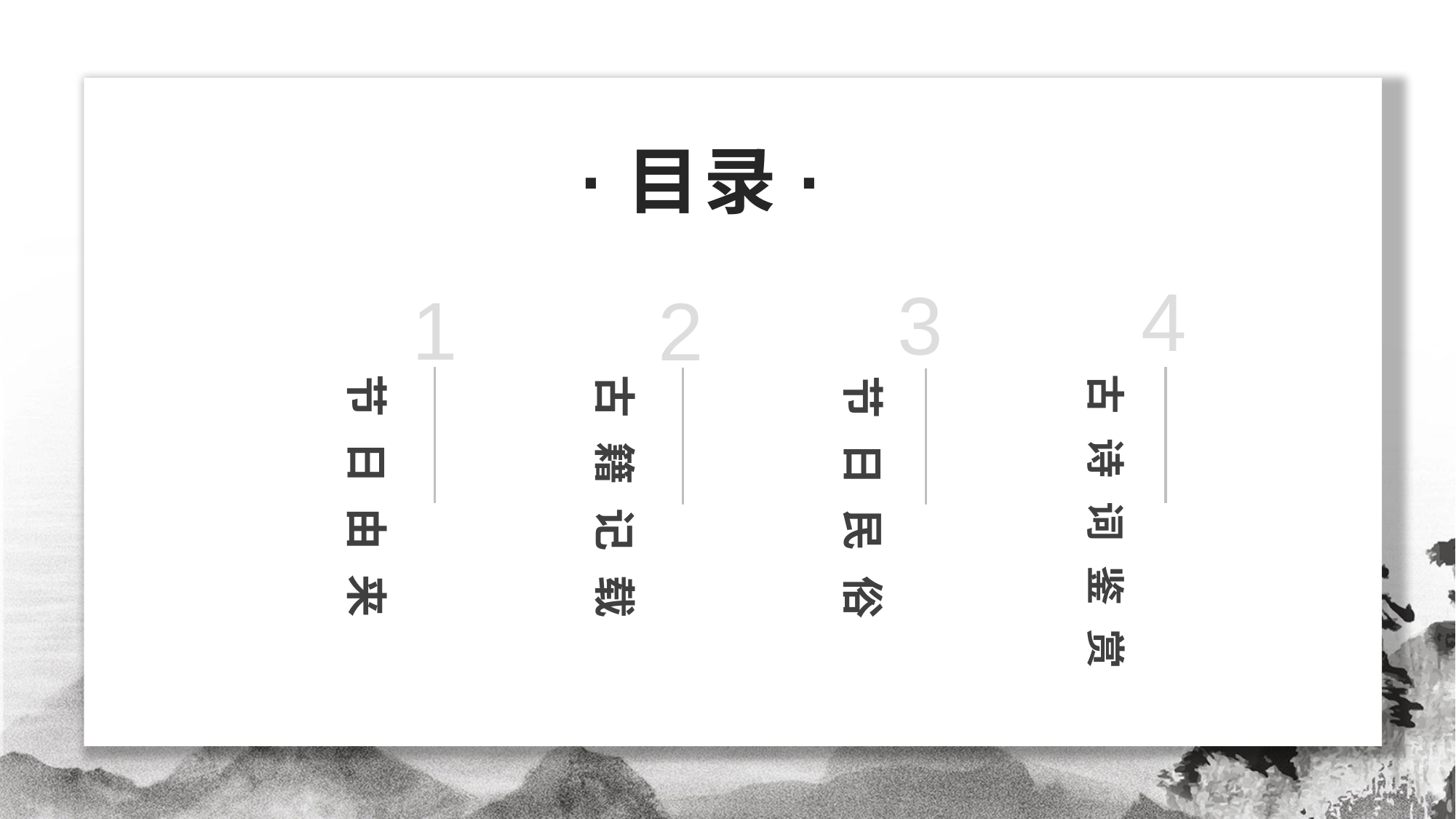

·目录·
4
古诗词鉴赏
3
节日民俗
1
节日由来
2
古籍记载